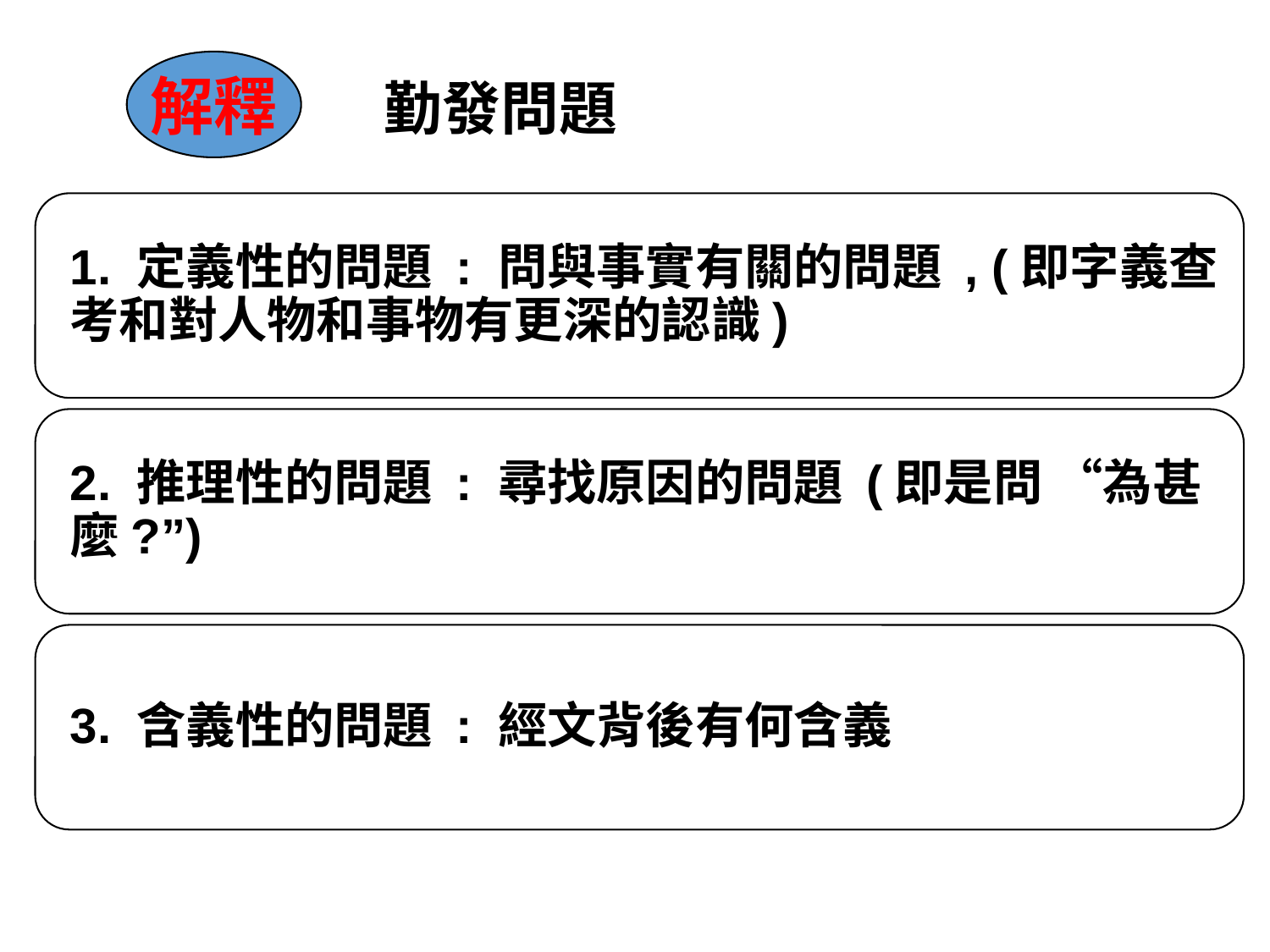

解釋
# 勤發問題
1. 定義性的問題 : 問與事實有關的問題 , (即字義查考和對人物和事物有更深的認識)
2. 推理性的問題 : 尋找原因的問題 (即是問 “為甚麼?”)
3. 含義性的問題 : 經文背後有何含義